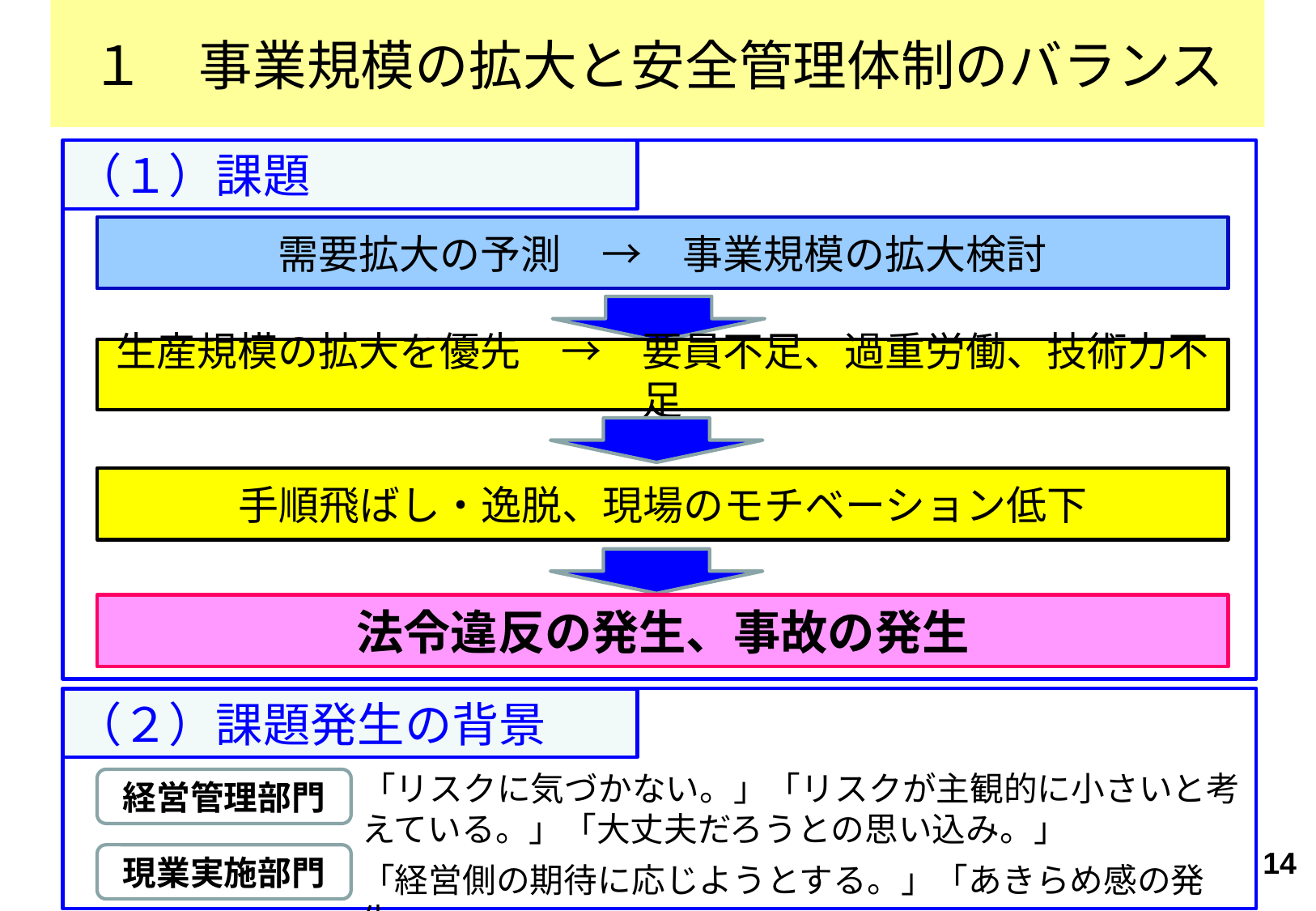

# １　事業規模の拡大と安全管理体制のバランス

（１）課題
需要拡大の予測　→　事業規模の拡大検討

生産規模の拡大を優先　→　要員不足、過重労働、技術力不足

手順飛ばし・逸脱、現場のモチベーション低下

法令違反の発生、事故の発生

（２）課題発生の背景
「リスクに気づかない。」「リスクが主観的に小さいと考えている。」「大丈夫だろうとの思い込み。」

経営管理部門
14
現業実施部門
「経営側の期待に応じようとする。」「あきらめ感の発生。」